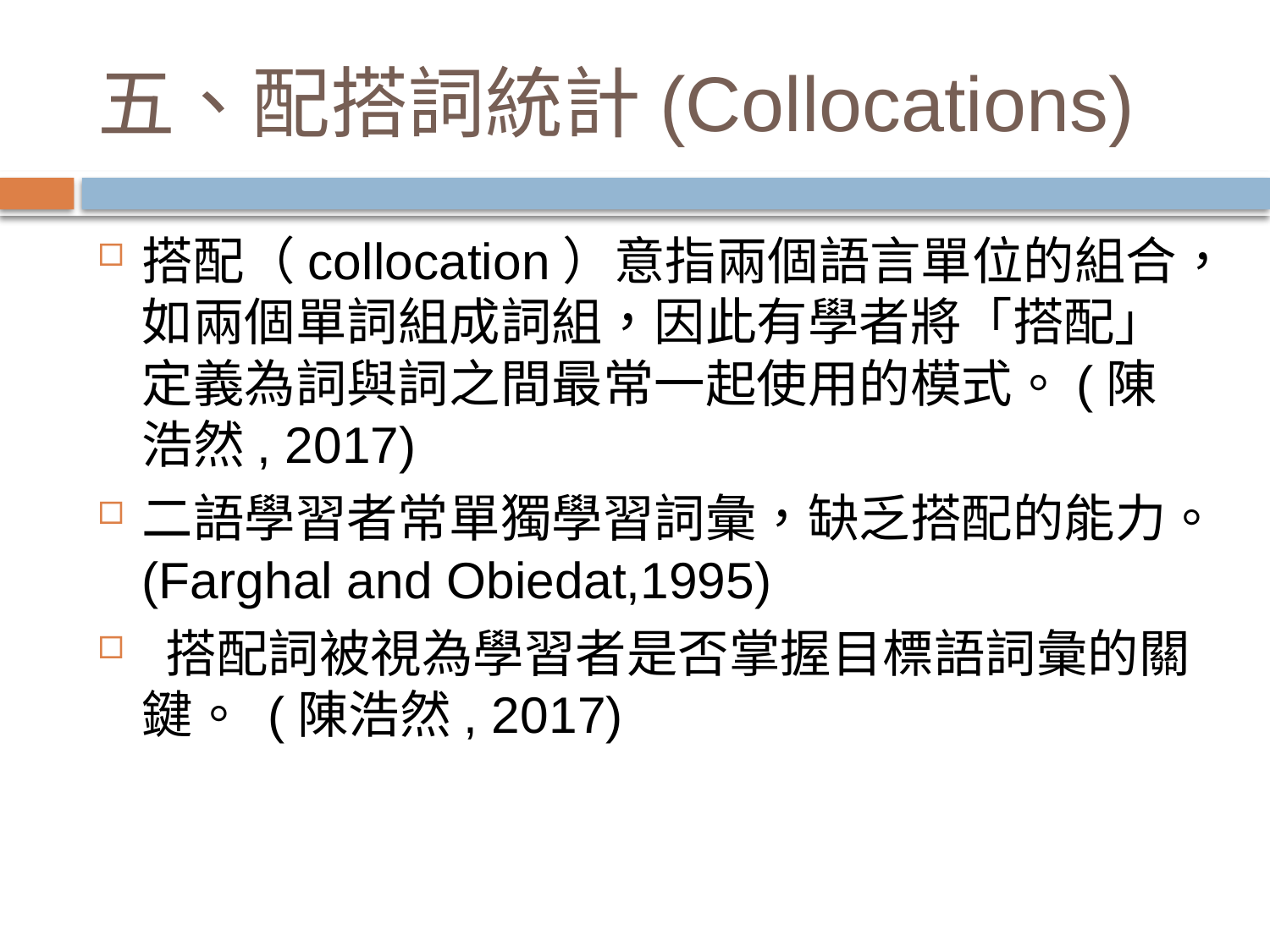

# 五、配搭詞統計(Collocations)
搭配（collocation）意指兩個語言單位的組合，如兩個單詞組成詞組，因此有學者將「搭配」定義為詞與詞之間最常一起使用的模式。(陳浩然, 2017)
二語學習者常單獨學習詞彙，缺乏搭配的能力。(Farghal and Obiedat,1995)
 搭配詞被視為學習者是否掌握目標語詞彙的關鍵。 (陳浩然, 2017)